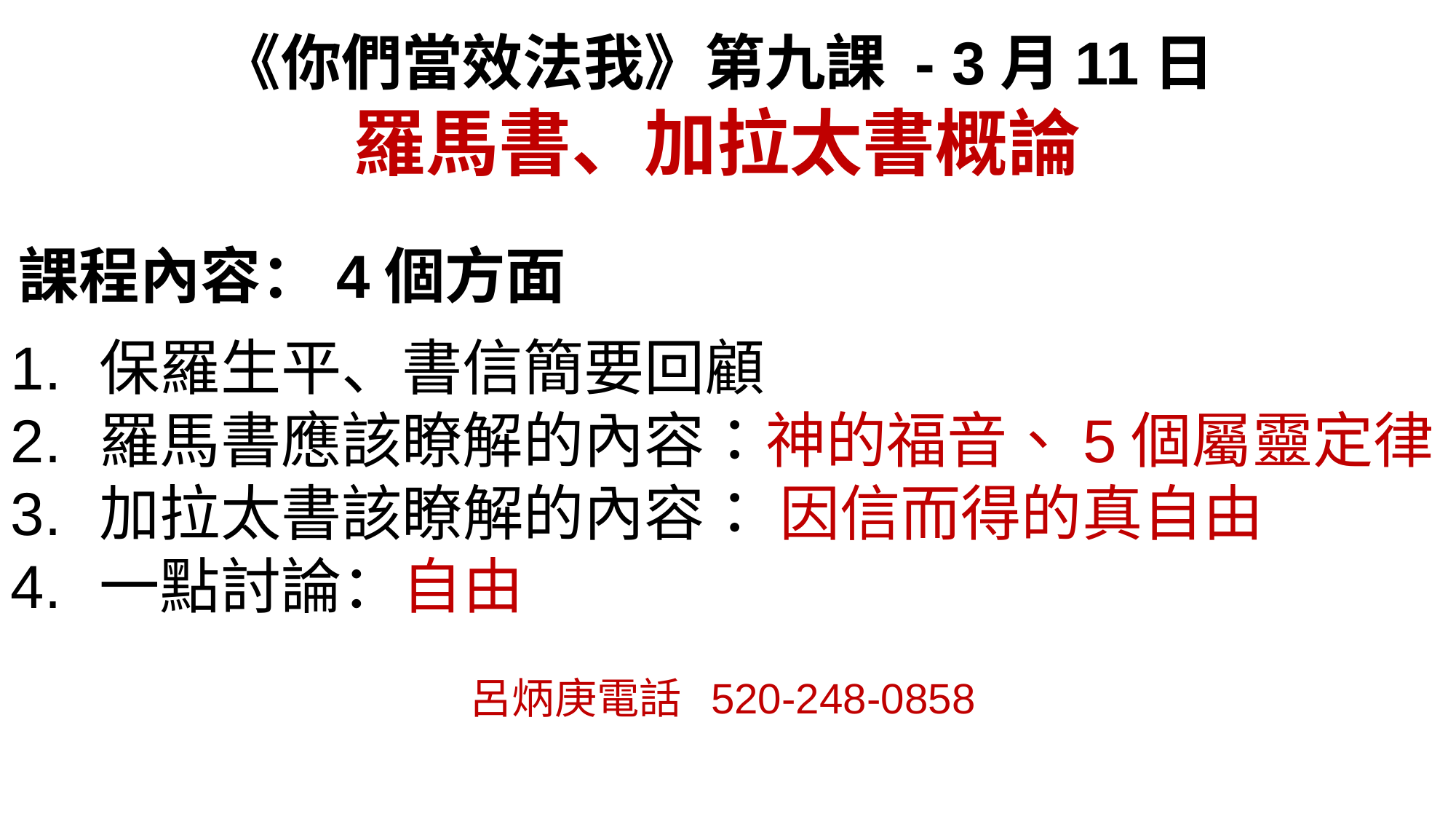

《你們當效法我》第九課 - 3月11日
羅馬書、加拉太書概論
課程內容：4個方面
保羅生平、書信簡要回顧
羅馬書應該瞭解的內容：神的福音、5個屬靈定律
加拉太書該瞭解的內容： 因信而得的真自由
一點討論：自由

呂炳庚電話  520-248-0858